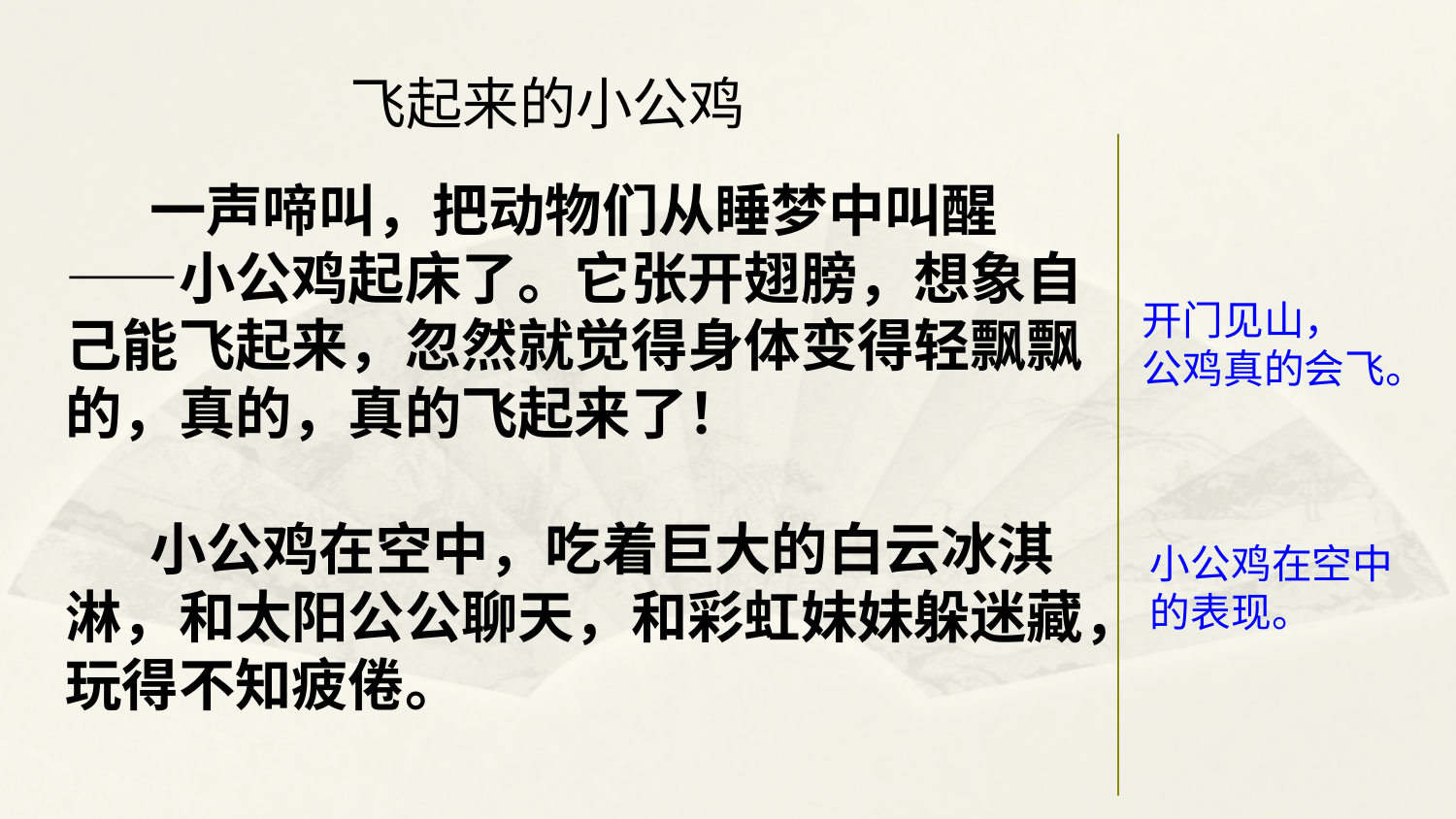

飞起来的小公鸡
 一声啼叫，把动物们从睡梦中叫醒——小公鸡起床了。它张开翅膀，想象自己能飞起来，忽然就觉得身体变得轻飘飘的，真的，真的飞起来了！

 小公鸡在空中，吃着巨大的白云冰淇淋，和太阳公公聊天，和彩虹妹妹躲迷藏，玩得不知疲倦。
开门见山，
公鸡真的会飞。
小公鸡在空中的表现。